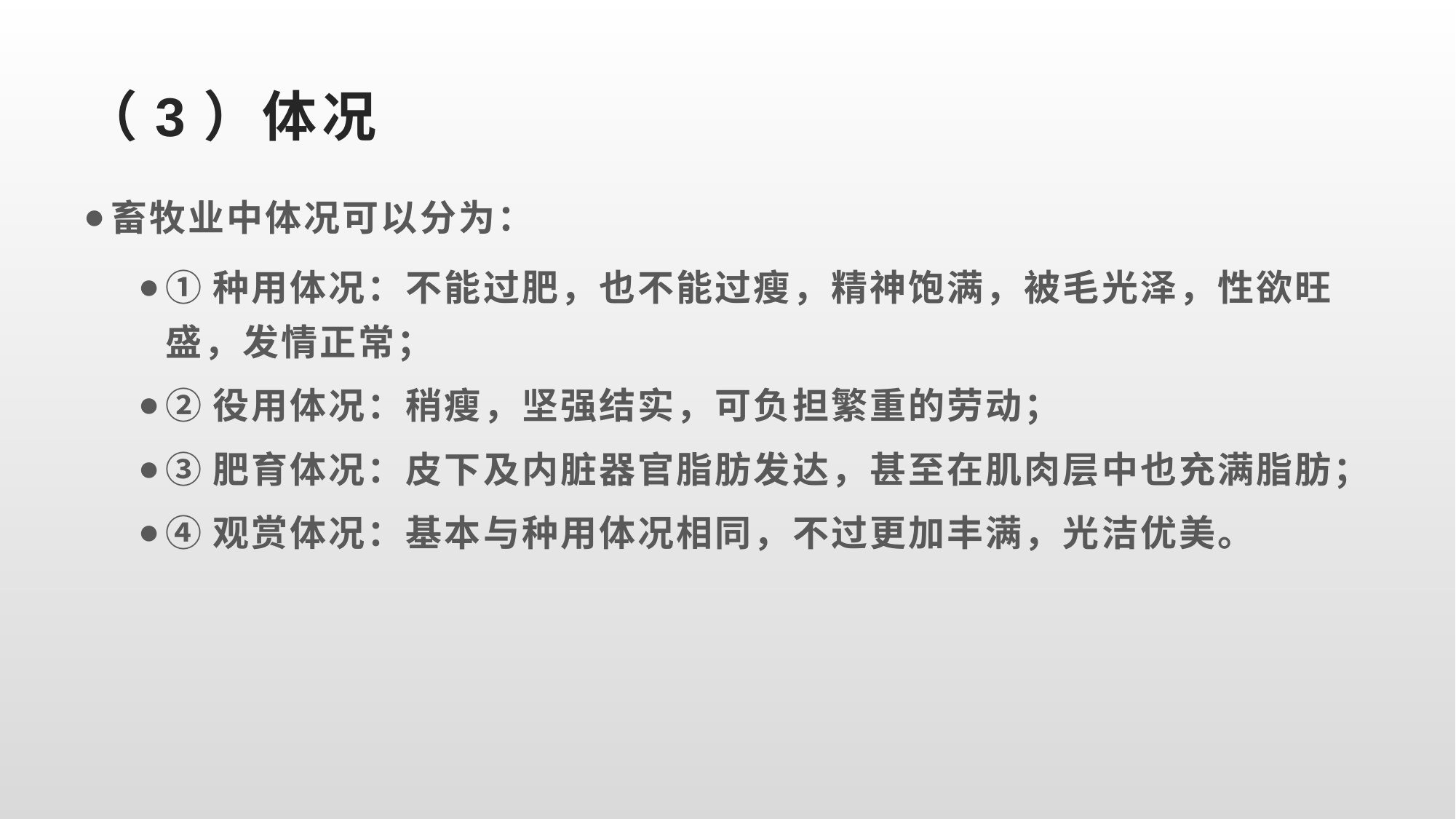

# （3）体况
畜牧业中体况可以分为：
①种用体况：不能过肥，也不能过瘦，精神饱满，被毛光泽，性欲旺盛，发情正常；
②役用体况：稍瘦，坚强结实，可负担繁重的劳动；
③肥育体况：皮下及内脏器官脂肪发达，甚至在肌肉层中也充满脂肪；
④观赏体况：基本与种用体况相同，不过更加丰满，光洁优美。